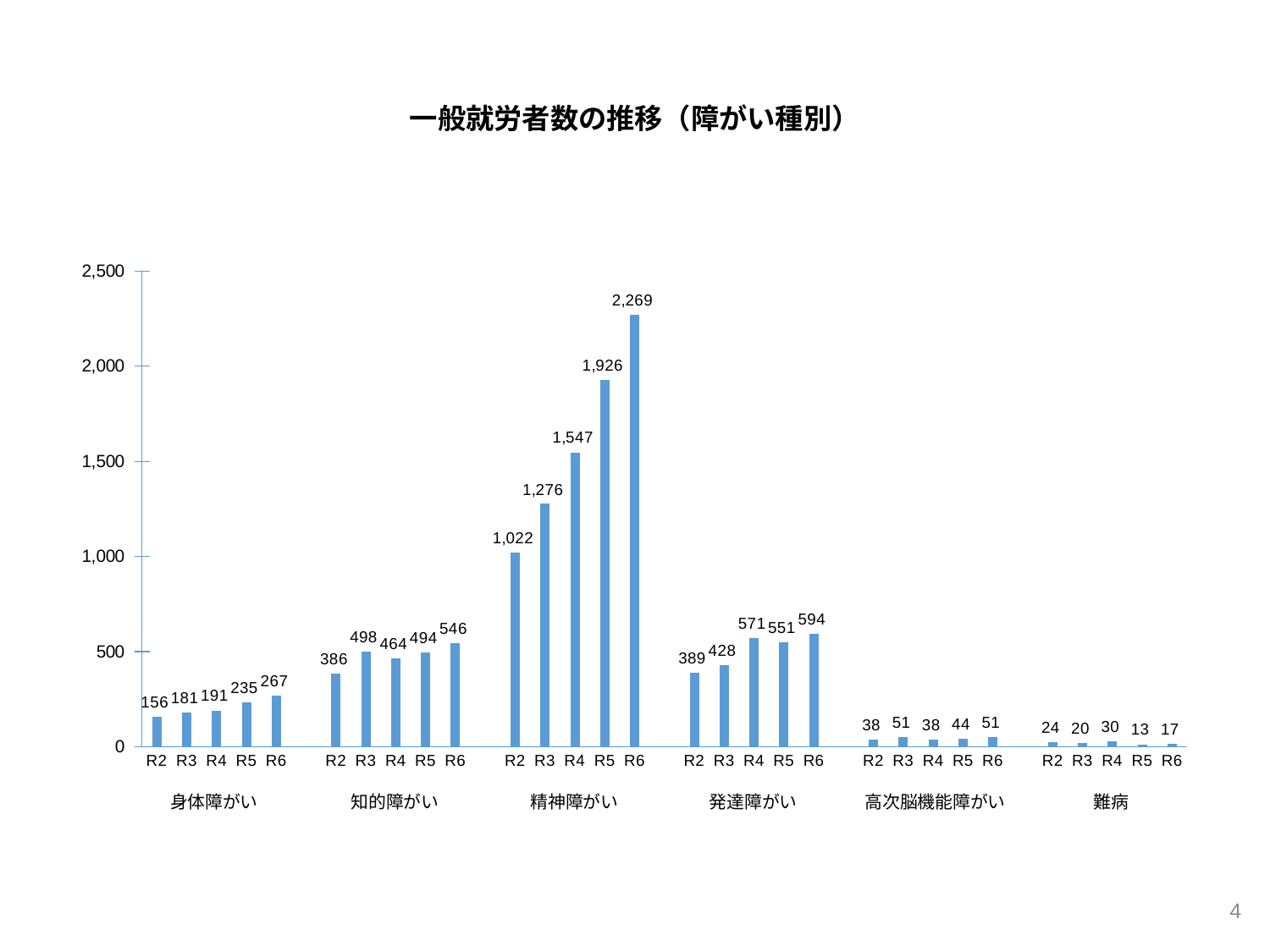

一般就労者数の推移（障がい種別）

### Chart

| Category |  |
|---|---|
| R2 | 156.0 |
| R3 | 181.0 |
| R4 | 191.0 |
| R5 | 235.0 |
| R6 | 267.0 |
|  | None |
| R2 | 386.0 |
| R3 | 498.0 |
| R4 | 464.0 |
| R5 | 494.0 |
| R6 | 546.0 |
|  | None |
| R2 | 1022.0 |
| R3 | 1276.0 |
| R4 | 1547.0 |
| R5 | 1926.0 |
| R6 | 2269.0 |
|  | None |
| R2 | 389.0 |
| R3 | 428.0 |
| R4 | 571.0 |
| R5 | 551.0 |
| R6 | 594.0 |
|  | None |
| R2 | 38.0 |
| R3 | 51.0 |
| R4 | 38.0 |
| R5 | 44.0 |
| R6 | 51.0 |
|  | None |
| R2 | 24.0 |
| R3 | 20.0 |
| R4 | 30.0 |
| R5 | 13.0 |
| R6 | 17.0 |
身体障がい
知的障がい
精神障がい
発達障がい
高次脳機能障がい
難病
4